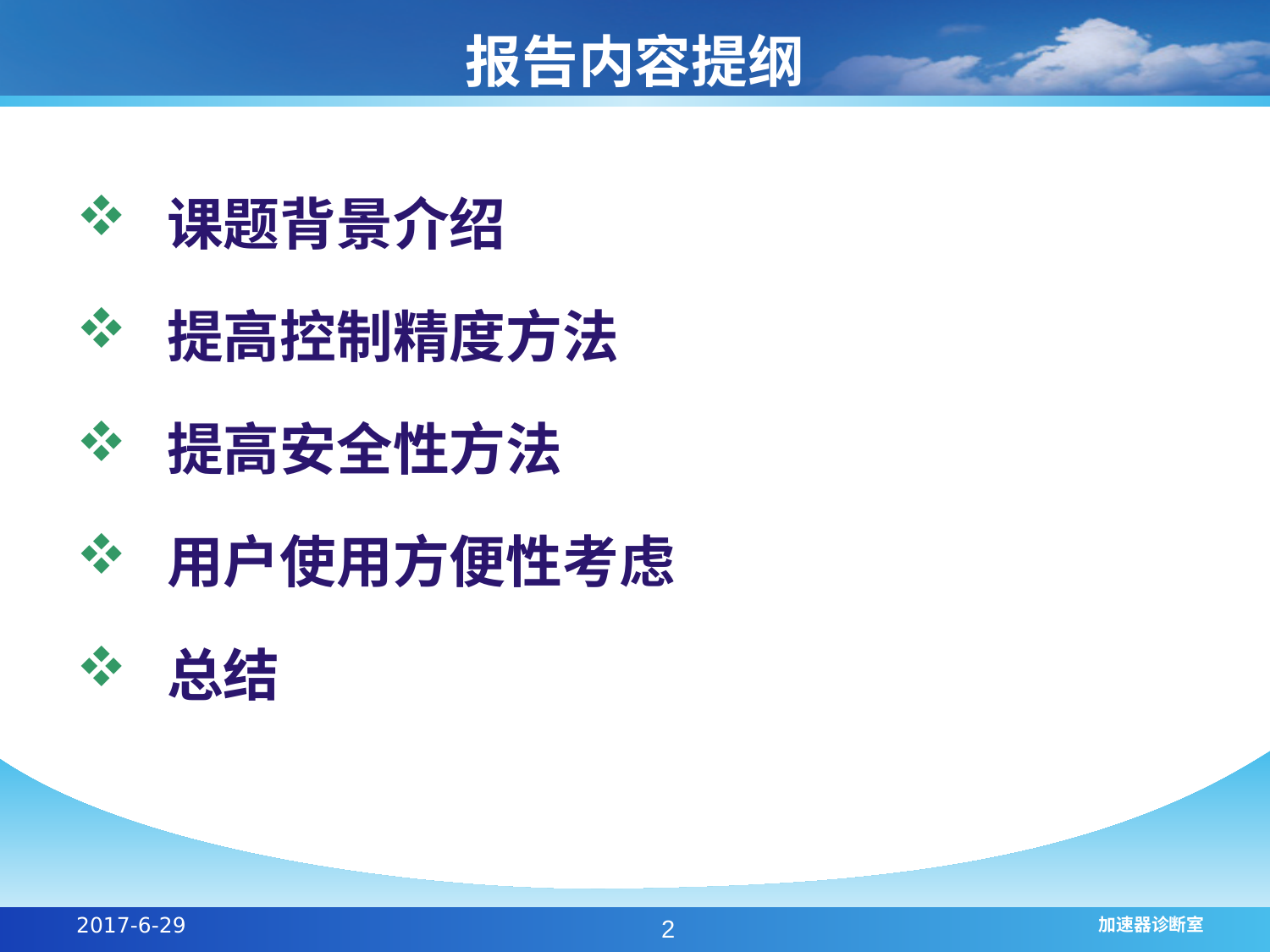

# 报告内容提纲
  课题背景介绍
  提高控制精度方法
  提高安全性方法
  用户使用方便性考虑
  总结
2017-6-29
2
加速器诊断室